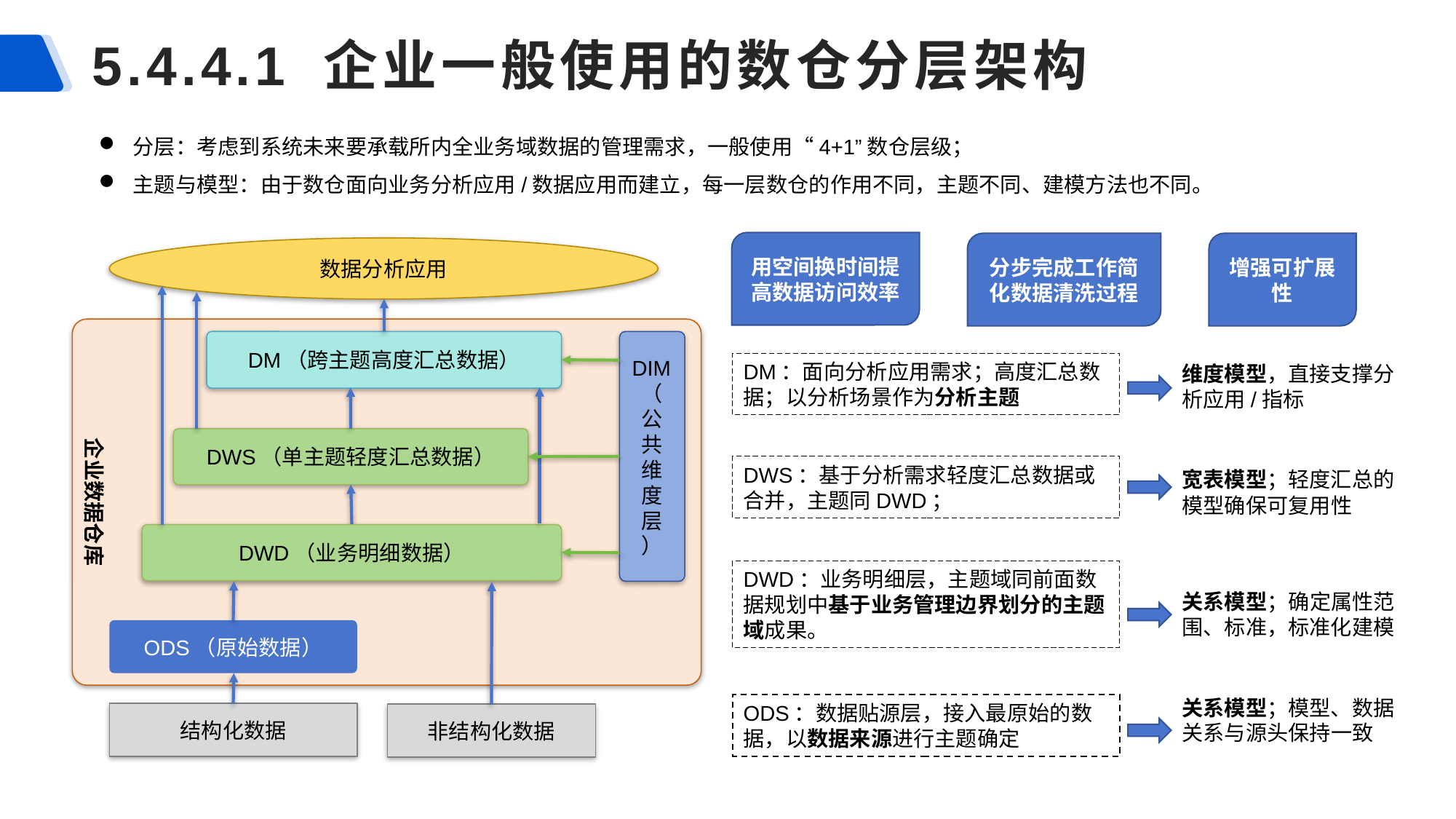

# 5.4.4.1 企业一般使用的数仓分层架构
分层：考虑到系统未来要承载所内全业务域数据的管理需求，一般使用“4+1”数仓层级；
主题与模型：由于数仓面向业务分析应用/数据应用而建立，每一层数仓的作用不同，主题不同、建模方法也不同。
用空间换时间提高数据访问效率
分步完成工作简化数据清洗过程
增强可扩展性
数据分析应用
企业数据仓库
DM（跨主题高度汇总数据）
DIM（公共维度层）
DWS（单主题轻度汇总数据）
DWD（业务明细数据）
ODS（原始数据）
结构化数据
非结构化数据
DM：面向分析应用需求；高度汇总数据；以分析场景作为分析主题
维度模型，直接支撑分析应用/指标

DWS：基于分析需求轻度汇总数据或合并，主题同DWD；
宽表模型；轻度汇总的模型确保可复用性

DWD：业务明细层，主题域同前面数据规划中基于业务管理边界划分的主题域成果。
关系模型；确定属性范围、标准，标准化建模

关系模型；模型、数据关系与源头保持一致
ODS：数据贴源层，接入最原始的数据，以数据来源进行主题确定